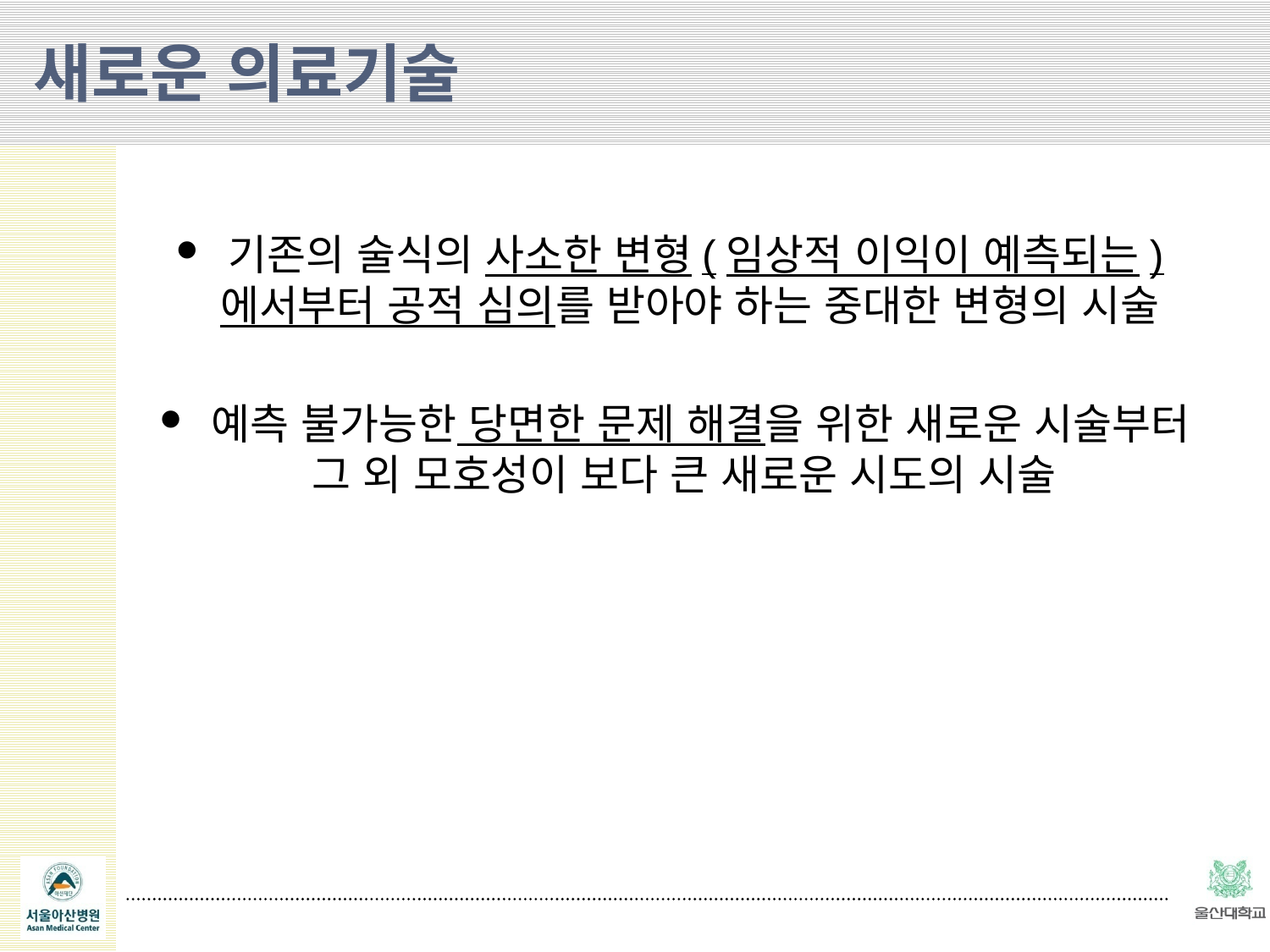

새로운 의료기술
 기존의 술식의 사소한 변형(임상적 이익이 예측되는)에서부터 공적 심의를 받아야 하는 중대한 변형의 시술

 예측 불가능한 당면한 문제 해결을 위한 새로운 시술부터 그 외 모호성이 보다 큰 새로운 시도의 시술